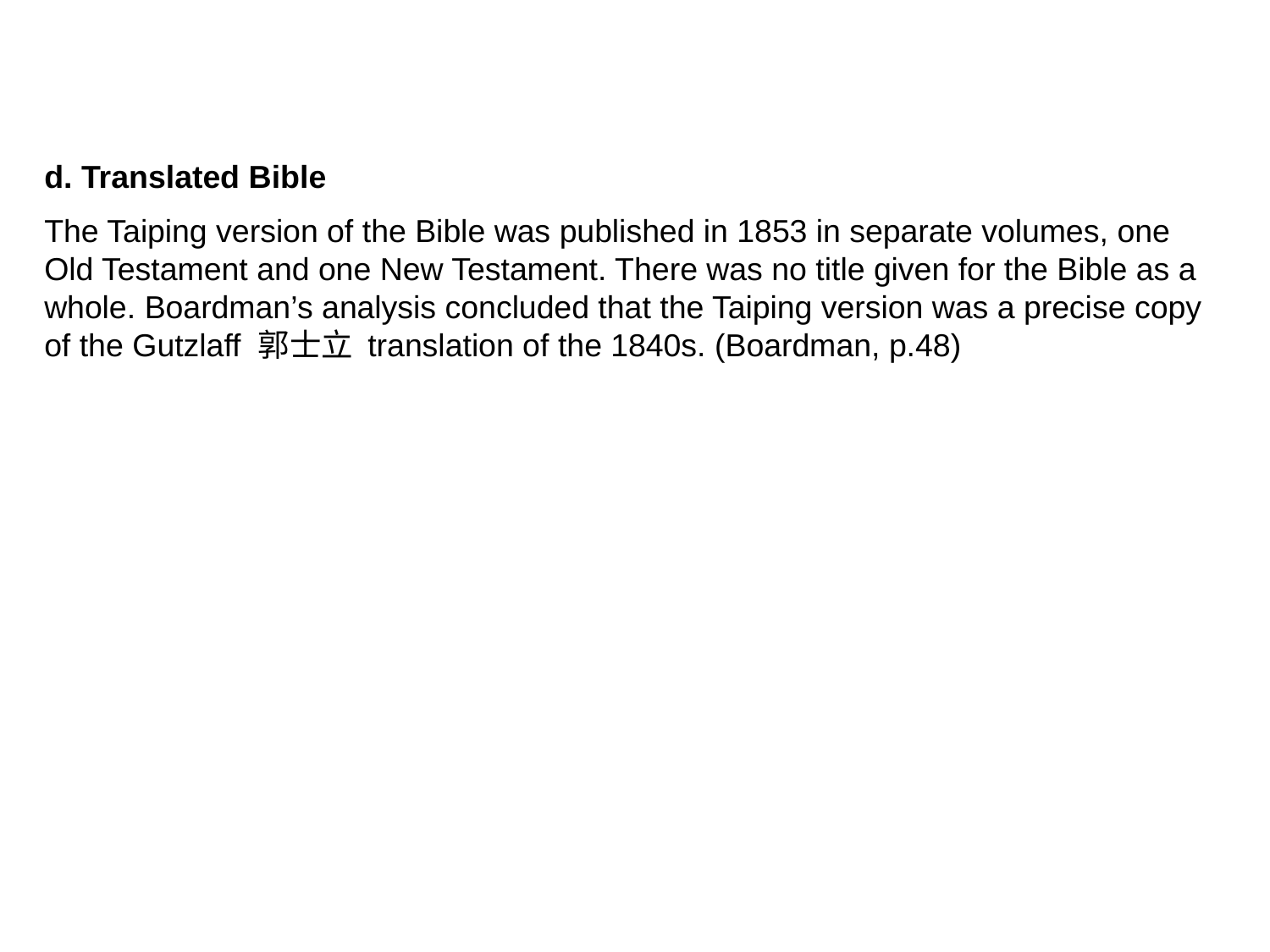

d. Translated Bible
The Taiping version of the Bible was published in 1853 in separate volumes, one Old Testament and one New Testament. There was no title given for the Bible as a whole. Boardman’s analysis concluded that the Taiping version was a precise copy of the Gutzlaff 郭士立 translation of the 1840s. (Boardman, p.48)